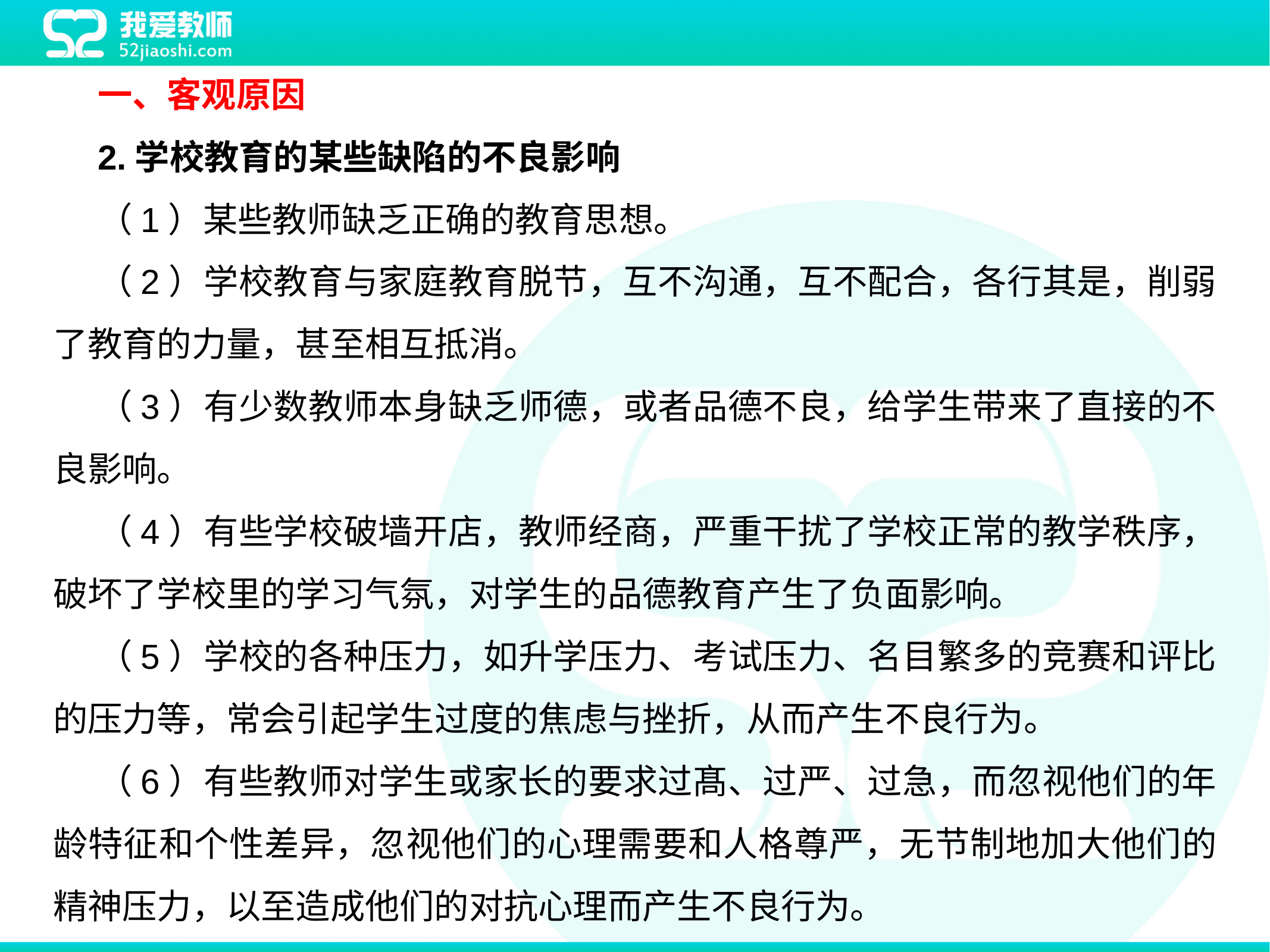

一、客观原因
2.学校教育的某些缺陷的不良影响
（1）某些教师缺乏正确的教育思想。
（2）学校教育与家庭教育脱节，互不沟通，互不配合，各行其是，削弱了教育的力量，甚至相互抵消。
（3）有少数教师本身缺乏师德，或者品德不良，给学生带来了直接的不良影响。
（4）有些学校破墙开店，教师经商，严重干扰了学校正常的教学秩序，破坏了学校里的学习气氛，对学生的品德教育产生了负面影响。
（5）学校的各种压力，如升学压力、考试压力、名目繁多的竞赛和评比的压力等，常会引起学生过度的焦虑与挫折，从而产生不良行为。
（6）有些教师对学生或家长的要求过髙、过严、过急，而忽视他们的年龄特征和个性差异，忽视他们的心理需要和人格尊严，无节制地加大他们的精神压力，以至造成他们的对抗心理而产生不良行为。